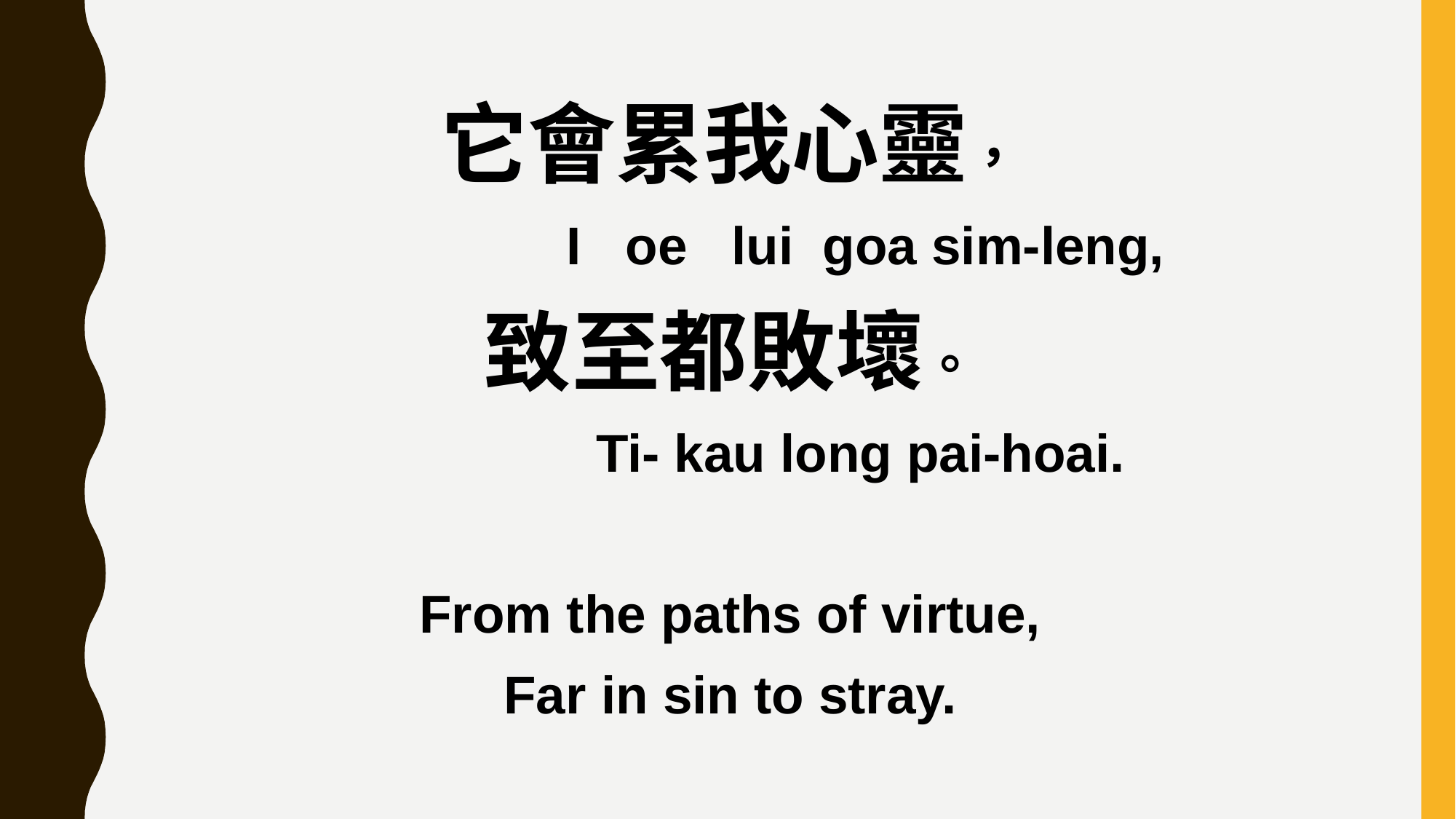

它會累我心靈，
                         I   oe   lui  goa sim-leng,
致至都敗壞。
                           Ti- kau long pai-hoai.

From the paths of virtue,
Far in sin to stray.